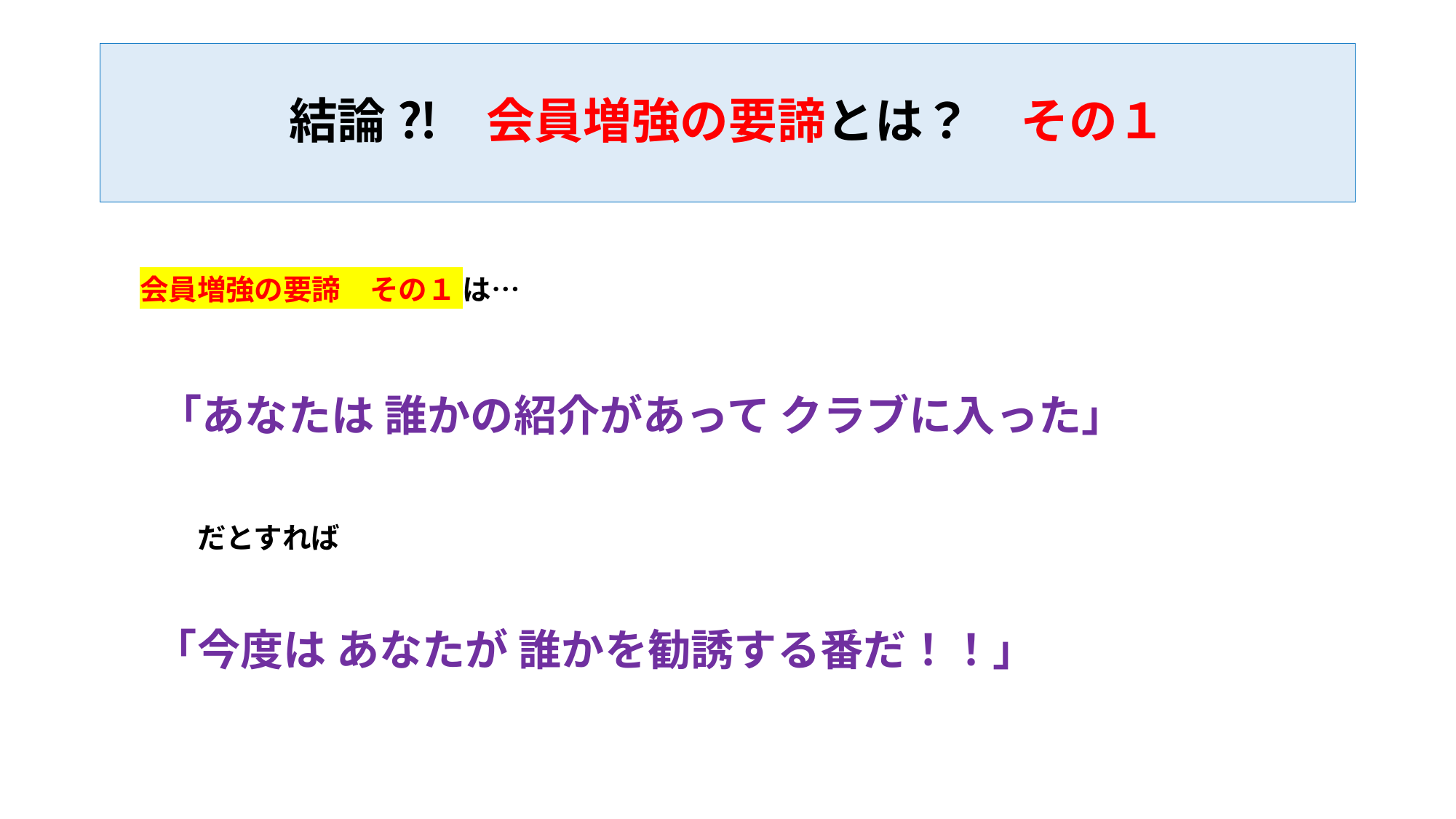

# 結論 ⁈　会員増強の要諦とは？　その１
　会員増強の要諦　その１ は…

　　「あなたは 誰かの紹介があって クラブに入った」

　　だとすれば

　「今度は あなたが 誰かを勧誘する番だ！！」

　この意味を本心から理解しよう